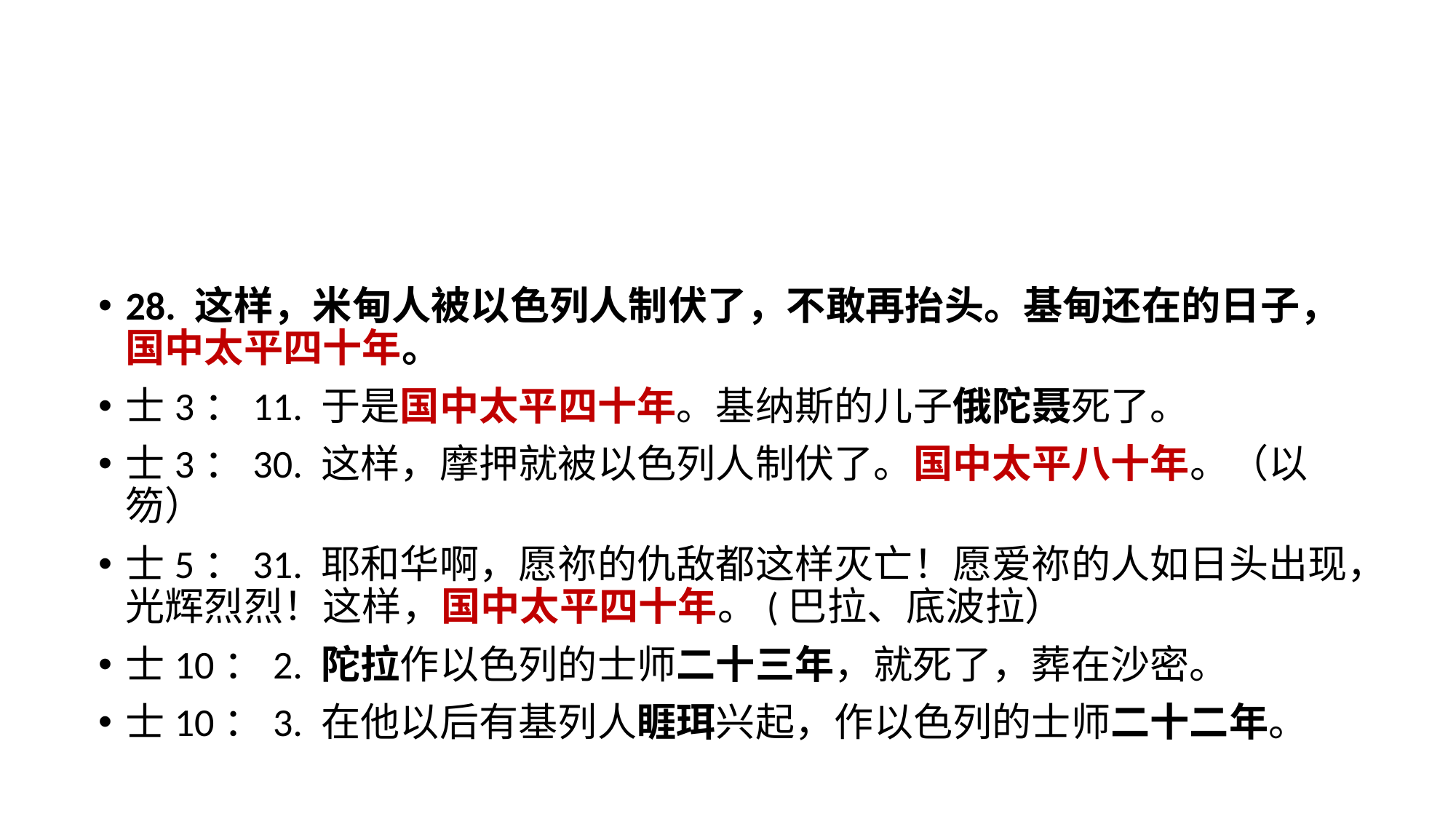

28. 这样，米甸人被以色列人制伏了，不敢再抬头。基甸还在的日子，国中太平四十年。
士3：11. 于是国中太平四十年。基纳斯的儿子俄陀聂死了。
士3：30. 这样，摩押就被以色列人制伏了。国中太平八十年。（以笏）
士5：31. 耶和华啊，愿祢的仇敌都这样灭亡！愿爱祢的人如日头出现，光辉烈烈！这样，国中太平四十年。(巴拉、底波拉）
士10：2. 陀拉作以色列的士师二十三年，就死了，葬在沙密。
士10：3. 在他以后有基列人睚珥兴起，作以色列的士师二十二年。